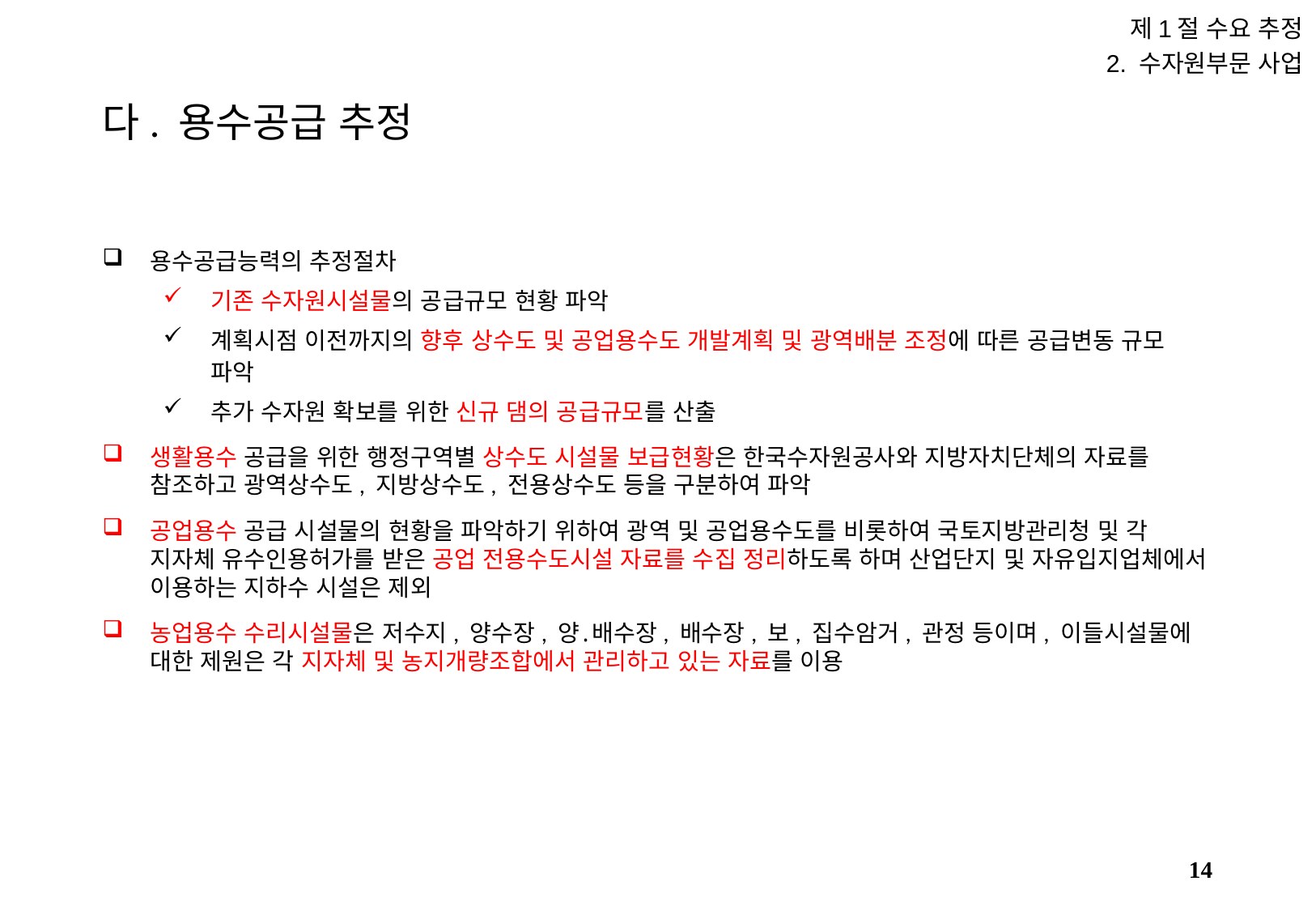

제1절 수요 추정
2. 수자원부문 사업
# 다. 용수공급 추정
용수공급능력의 추정절차
기존 수자원시설물의 공급규모 현황 파악
계획시점 이전까지의 향후 상수도 및 공업용수도 개발계획 및 광역배분 조정에 따른 공급변동 규모 파악
추가 수자원 확보를 위한 신규 댐의 공급규모를 산출
생활용수 공급을 위한 행정구역별 상수도 시설물 보급현황은 한국수자원공사와 지방자치단체의 자료를 참조하고 광역상수도, 지방상수도, 전용상수도 등을 구분하여 파악
공업용수 공급 시설물의 현황을 파악하기 위하여 광역 및 공업용수도를 비롯하여 국토지방관리청 및 각 지자체 유수인용허가를 받은 공업 전용수도시설 자료를 수집 정리하도록 하며 산업단지 및 자유입지업체에서 이용하는 지하수 시설은 제외
농업용수 수리시설물은 저수지, 양수장, 양․배수장, 배수장, 보, 집수암거, 관정 등이며, 이들시설물에 대한 제원은 각 지자체 및 농지개량조합에서 관리하고 있는 자료를 이용
14